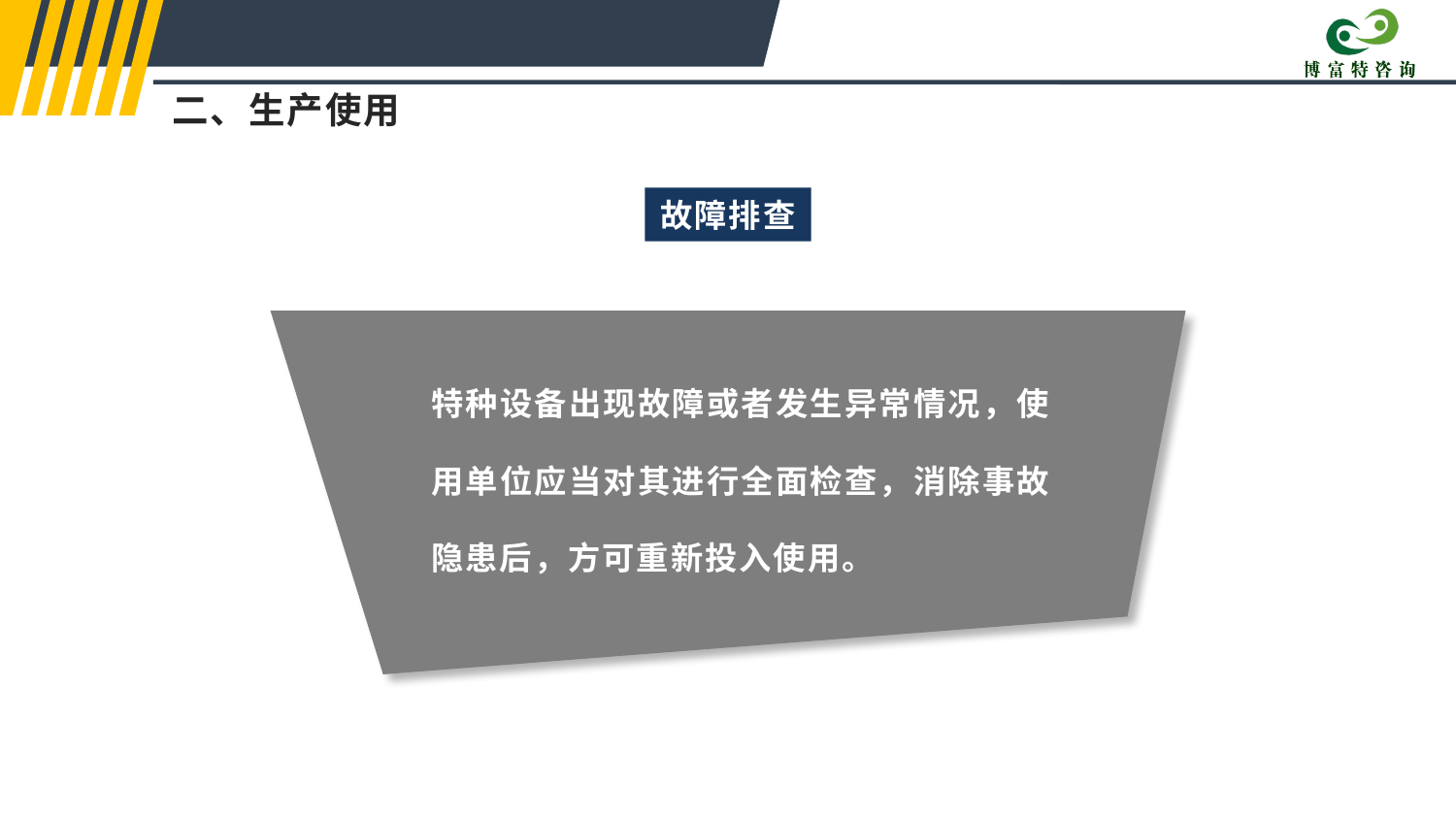

二、生产使用
故障排查

特种设备出现故障或者发生异常情况，使用单位应当对其进行全面检查，消除事故隐患后，方可重新投入使用。